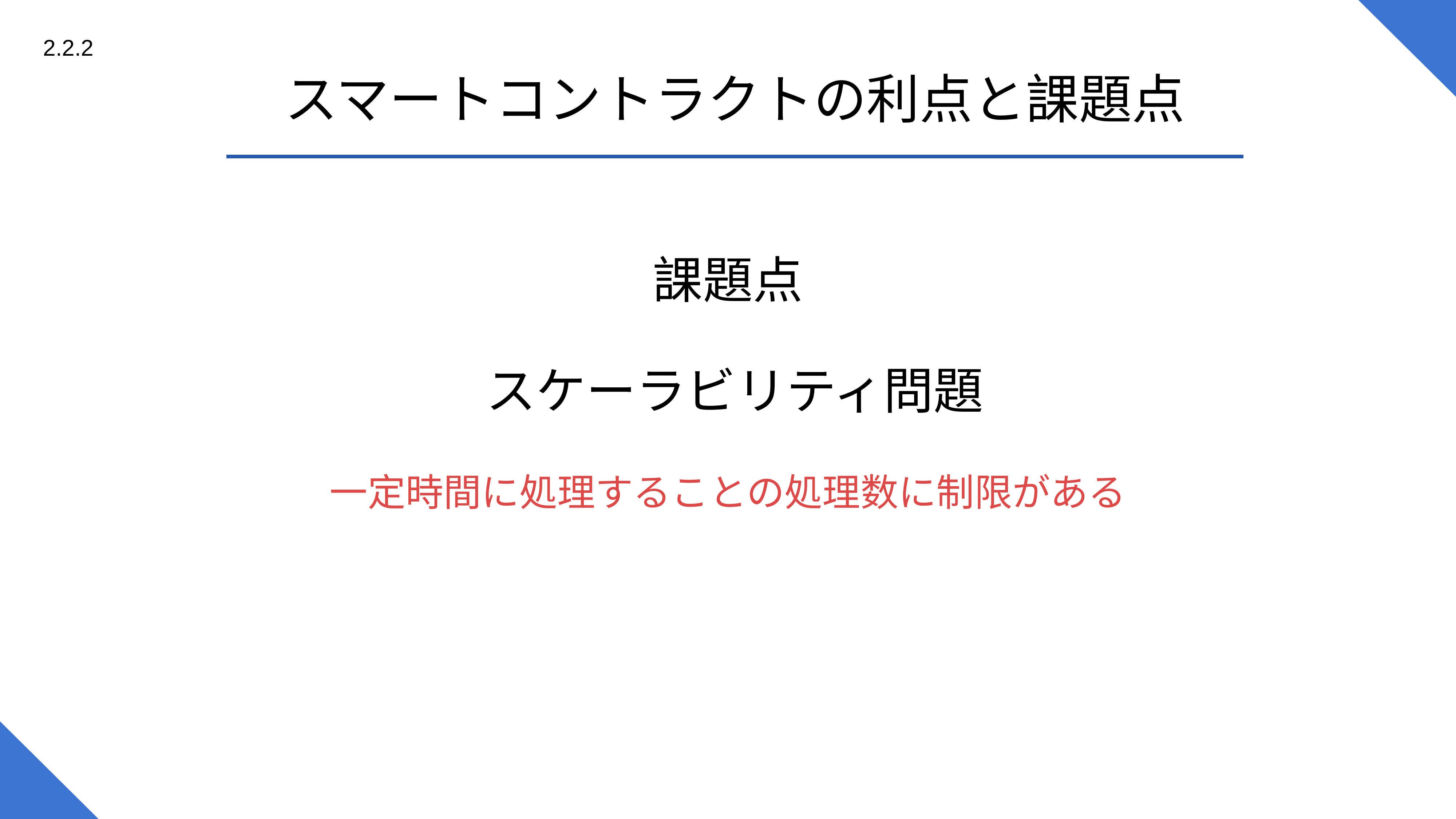

2.2.2
スマートコントラクトの利点と課題点
課題点
スケーラビリティ問題
一定時間に処理することの処理数に制限がある
43